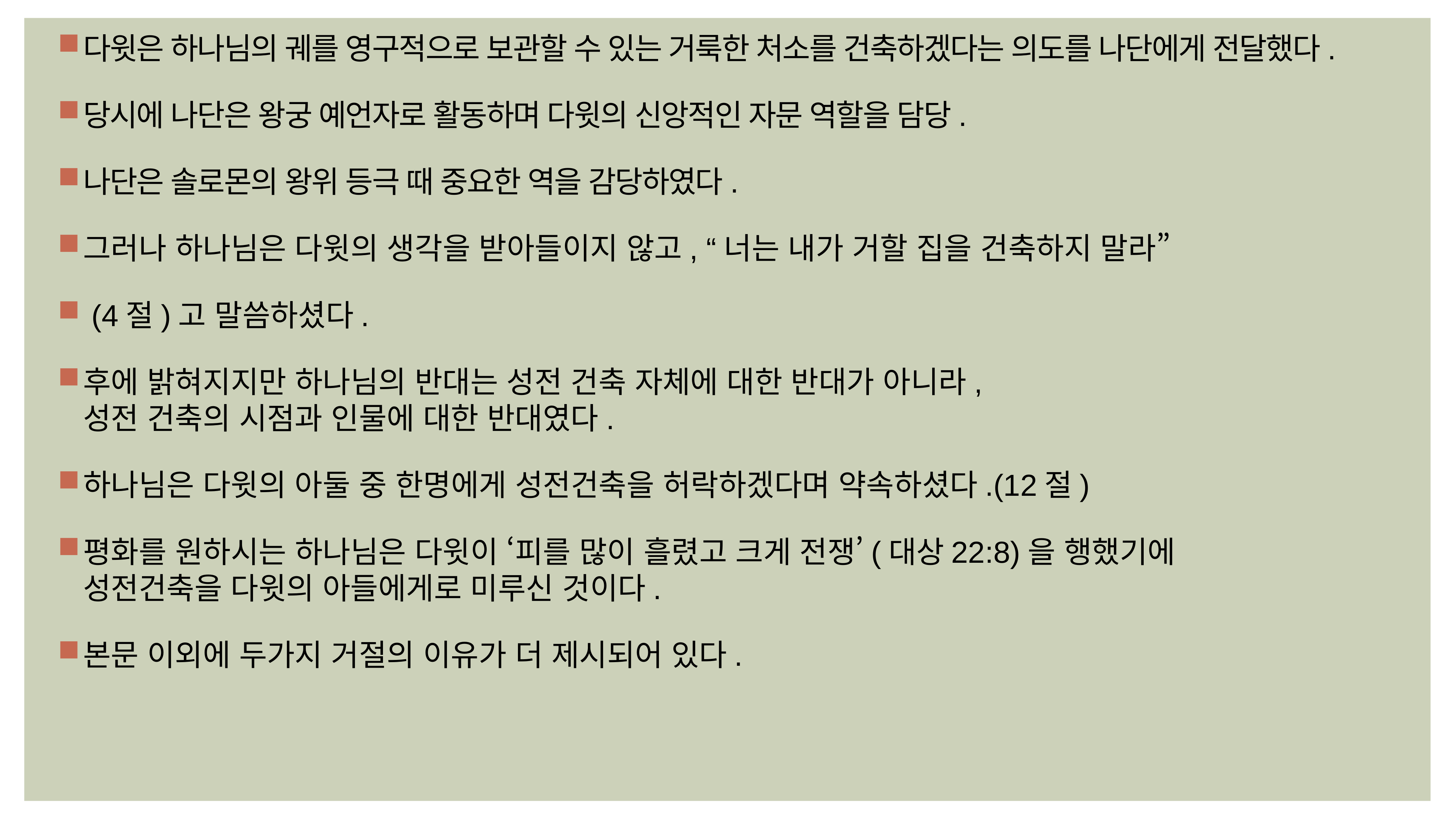

다윗은 하나님의 궤를 영구적으로 보관할 수 있는 거룩한 처소를 건축하겠다는 의도를 나단에게 전달했다.
당시에 나단은 왕궁 예언자로 활동하며 다윗의 신앙적인 자문 역할을 담당.
나단은 솔로몬의 왕위 등극 때 중요한 역을 감당하였다.
그러나 하나님은 다윗의 생각을 받아들이지 않고, “너는 내가 거할 집을 건축하지 말라”
 (4절)고 말씀하셨다.
후에 밝혀지지만 하나님의 반대는 성전 건축 자체에 대한 반대가 아니라,
성전 건축의 시점과 인물에 대한 반대였다.
하나님은 다윗의 아둘 중 한명에게 성전건축을 허락하겠다며 약속하셨다.(12절)
평화를 원하시는 하나님은 다윗이 ‘피를 많이 흘렸고 크게 전쟁’(대상22:8)을 행했기에
성전건축을 다윗의 아들에게로 미루신 것이다.
본문 이외에 두가지 거절의 이유가 더 제시되어 있다.